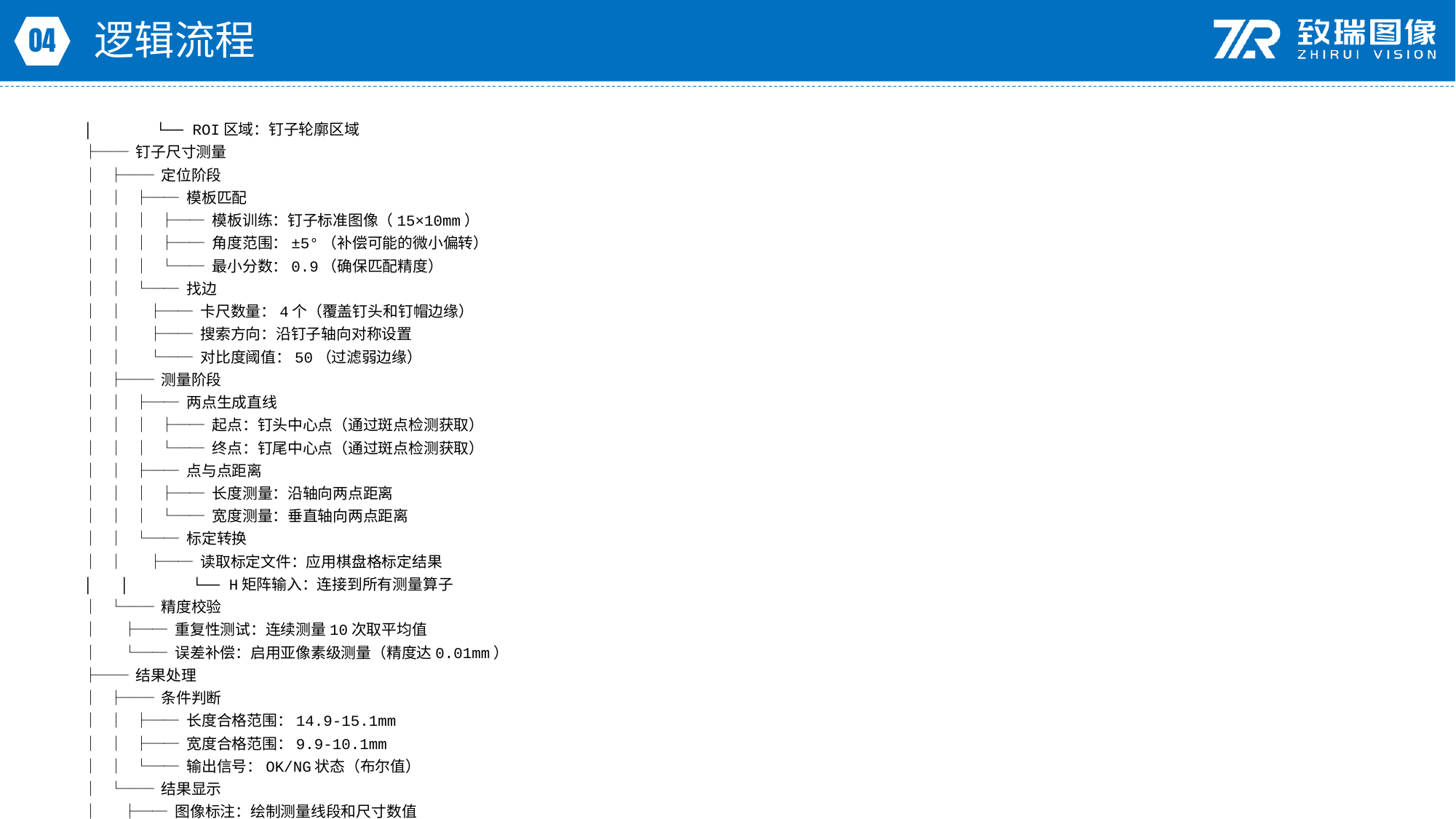

逻辑流程
04

│       └── ROI区域：钉子轮廓区域
├── 钉子尺寸测量
│   ├── 定位阶段
│   │   ├── 模板匹配
│   │   │   ├── 模板训练：钉子标准图像（15×10mm）
│   │   │   ├── 角度范围：±5°（补偿可能的微小偏转）
│   │   │   └── 最小分数：0.9（确保匹配精度）
│   │   └── 找边
│   │       ├── 卡尺数量：4个（覆盖钉头和钉帽边缘）
│   │       ├── 搜索方向：沿钉子轴向对称设置
│   │       └── 对比度阈值：50（过滤弱边缘）
│   ├── 测量阶段
│   │   ├── 两点生成直线
│   │   │   ├── 起点：钉头中心点（通过斑点检测获取）
│   │   │   └── 终点：钉尾中心点（通过斑点检测获取）
│   │   ├── 点与点距离
│   │   │   ├── 长度测量：沿轴向两点距离
│   │   │   └── 宽度测量：垂直轴向两点距离
│   │   └── 标定转换
│   │       ├── 读取标定文件：应用棋盘格标定结果
│   │       └── H矩阵输入：连接到所有测量算子
│   └── 精度校验
│       ├── 重复性测试：连续测量10次取平均值
│       └── 误差补偿：启用亚像素级测量（精度达0.01mm）
├── 结果处理
│   ├── 条件判断
│   │   ├── 长度合格范围：14.9-15.1mm
│   │   ├── 宽度合格范围：9.9-10.1mm
│   │   └── 输出信号：OK/NG状态（布尔值）
│   └── 结果显示
│       ├── 图像标注：绘制测量线段和尺寸数值
│       └── 数据存储：保存测量值到CSV文件（路径：D:\Nail_Measurements）
├── 通信处理
│   ├── 网络配置
│   │   ├── 协议：TCP/IP
│   │   ├── IP地址：192.168.1.100
│   │   └── 端口：502（Modbus TCP）
│   └── 报文发送
│       ├── 发送内容：OK/NG状态（布尔值）
│       └── 发送频率：每检测完成一次发送
└── 统计处理
    ├── CPK统计
    │   ├── 子组大小：30件
    │   ├── 统计周期：每小时
    │   └── 输出参数：CPK值、均值、标准差
    └── 数据导出
        ├── 导出格式：Excel表格
        └── 存储路径：D:\Nail_Statics